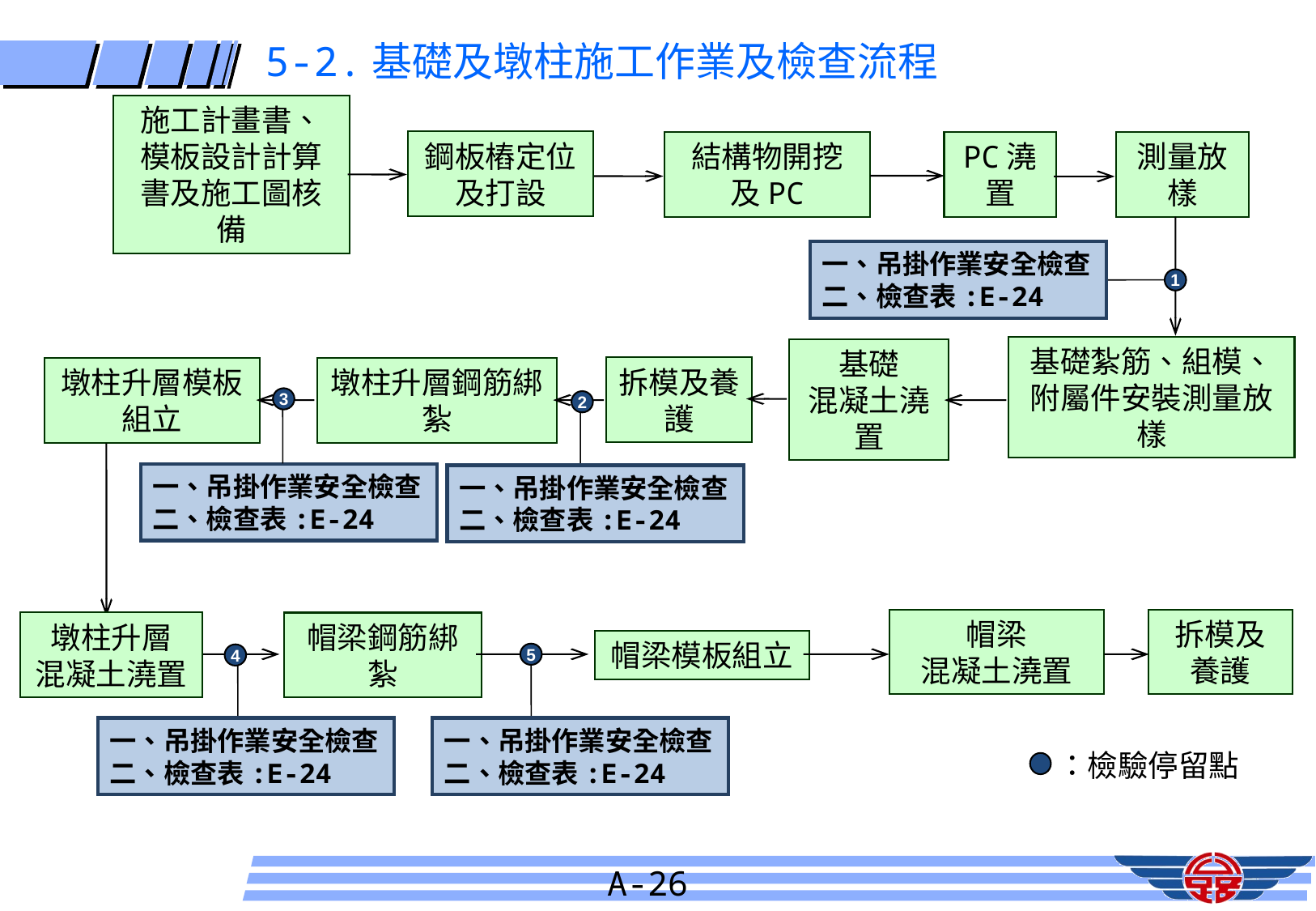

5-2.基礎及墩柱施工作業及檢查流程
施工計畫書、
模板設計計算書及施工圖核備
鋼板樁定位及打設
PC澆置
測量放樣
結構物開挖及PC

一、吊掛作業安全檢查
二、檢查表:E-24
1

基礎紮筋、組模、
附屬件安裝測量放樣
基礎
混凝土澆置
拆模及養護
墩柱升層鋼筋綁紮
墩柱升層模板組立
3
2

一、吊掛作業安全檢查
二、檢查表:E-24
一、吊掛作業安全檢查
二、檢查表:E-24
帽梁
混凝土澆置
拆模及養護
墩柱升層
混凝土澆置
帽梁鋼筋綁紮
帽梁模板組立
5
4

一、吊掛作業安全檢查
二、檢查表:E-24
一、吊掛作業安全檢查
二、檢查表:E-24
：檢驗停留點